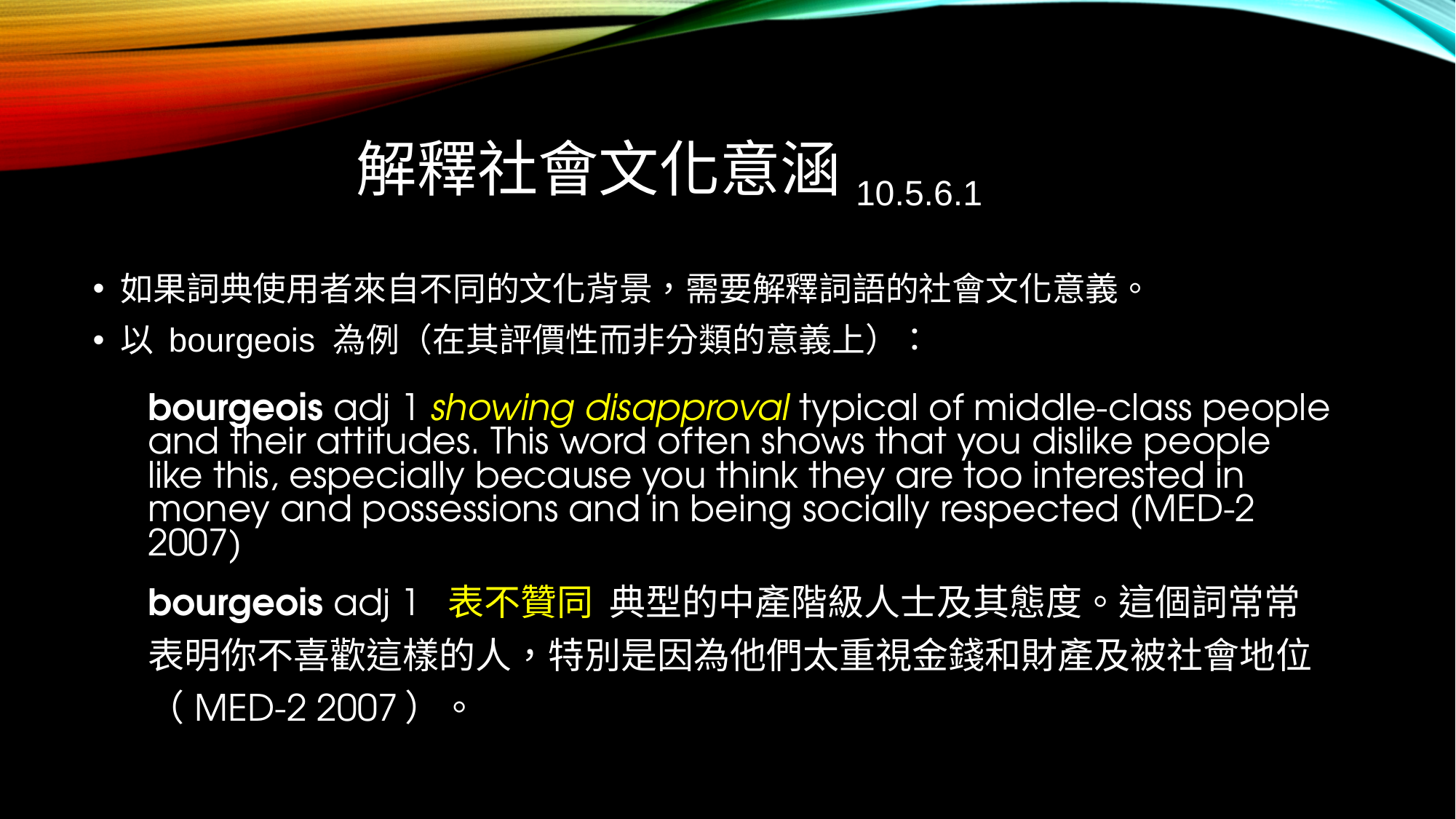

# 解釋社會文化意涵10.5.6.1
如果詞典使用者來自不同的文化背景，需要解釋詞語的社會文化意義。
以 bourgeois 為例（在其評價性而非分類的意義上）：

| bourgeois adj 1 showing disapproval typical of middle-class people and their attitudes. This word often shows that you dislike people like this, especially because you think they are too interested in money and possessions and in being socially respected (MED-2 2007) |
| --- |
| bourgeois adj 1 表不贊同 典型的中產階級人士及其態度。這個詞常常表明你不喜歡這樣的人，特別是因為他們太重視金錢和財產及被社會地位（MED-2 2007）。 |